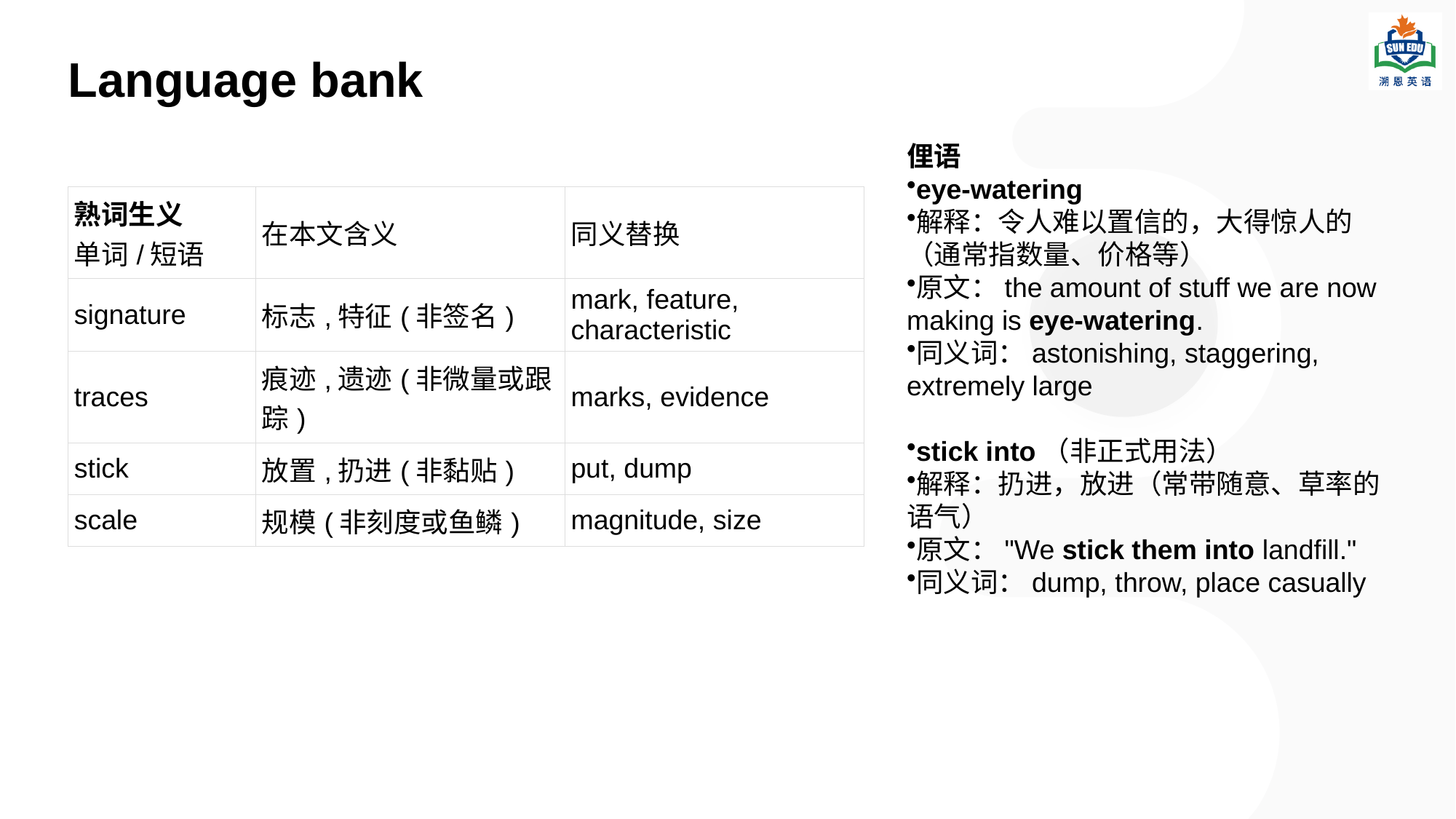

# Language bank
俚语
eye-watering
解释：令人难以置信的，大得惊人的（通常指数量、价格等）
原文：the amount of stuff we are now making is eye-watering.
同义词：astonishing, staggering, extremely large

stick into（非正式用法）
解释：扔进，放进（常带随意、草率的语气）
原文："We stick them into landfill."
同义词：dump, throw, place casually

| 熟词生义 单词/短语 | 在本文含义 | 同义替换 |
| --- | --- | --- |
| signature | 标志,特征(非签名) | mark, feature, characteristic |
| traces | 痕迹,遗迹(非微量或跟踪) | marks, evidence |
| stick | 放置,扔进(非黏贴) | put, dump |
| scale | 规模(非刻度或鱼鳞) | magnitude, size |